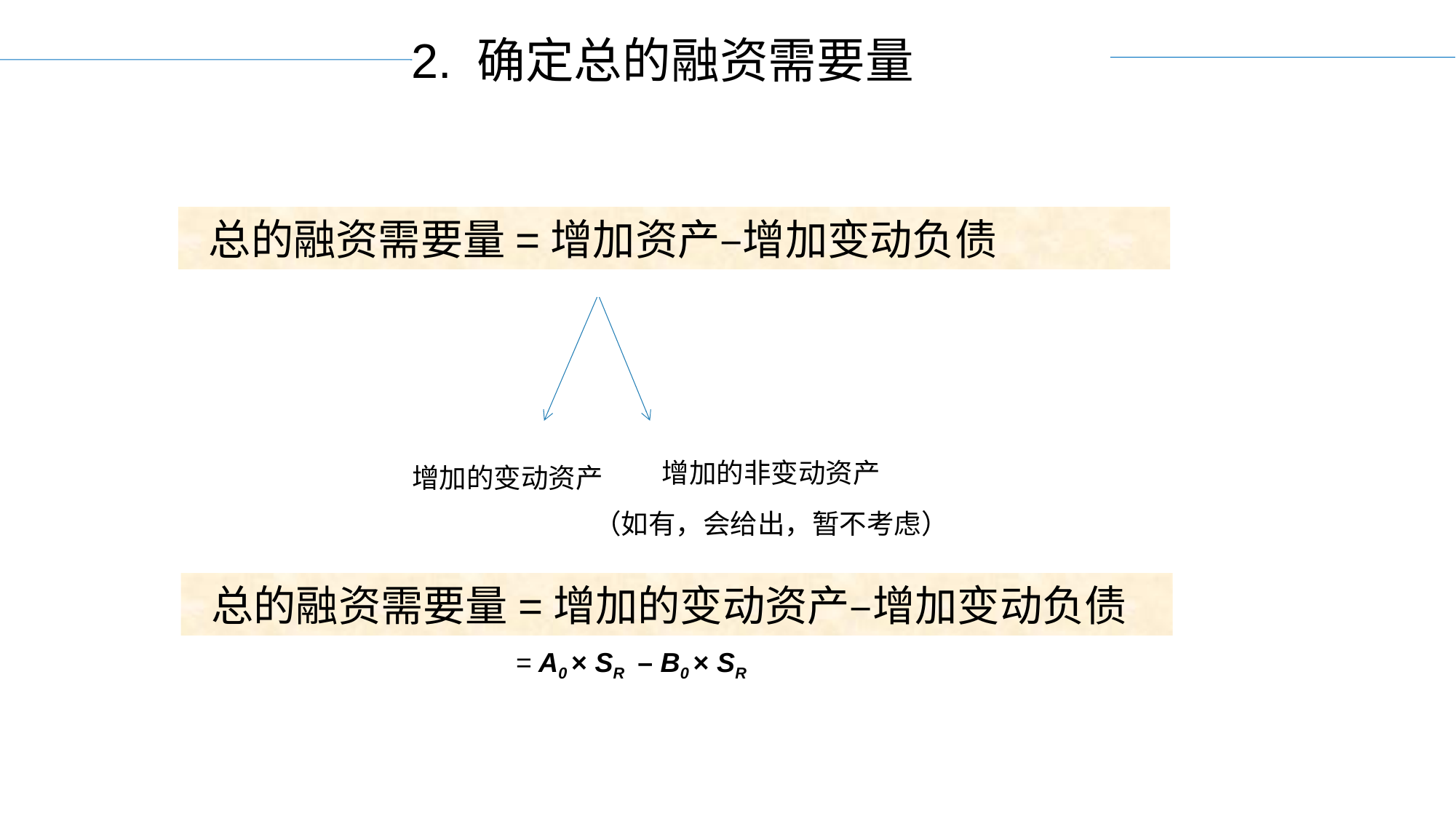

2. 确定总的融资需要量

 总的融资需要量=增加资产–增加变动负债
增加的非变动资产
增加的变动资产
（如有，会给出，暂不考虑）
 总的融资需要量=增加的变动资产–增加变动负债
= A0 × SR   – B0 × SR
14